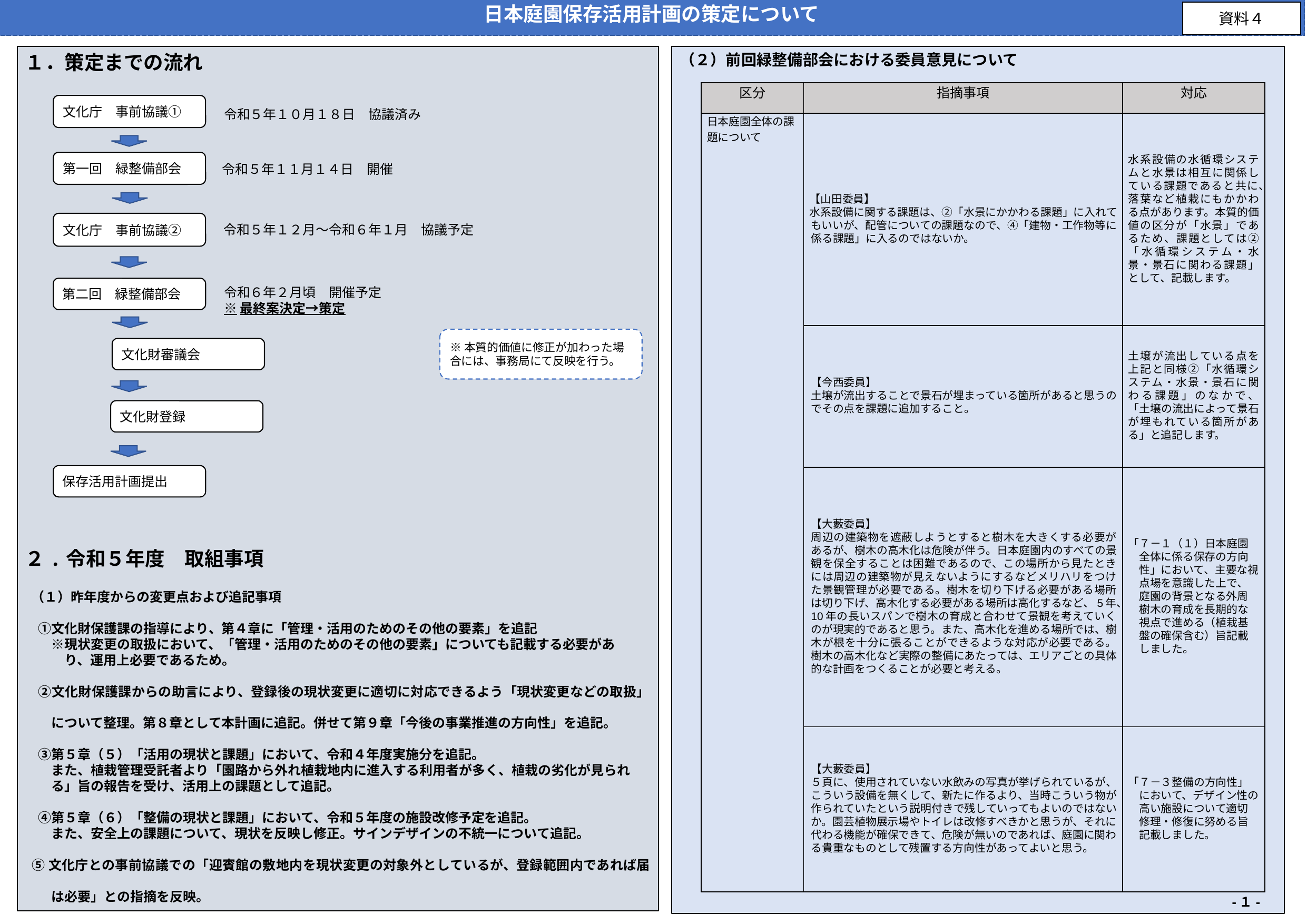

日本庭園保存活用計画の策定について
資料４

１．策定までの流れ

２.令和５年度　取組事項

 （１）昨年度からの変更点および追記事項

　①文化財保護課の指導により、第４章に「管理・活用のためのその他の要素」を追記
　　※現状変更の取扱において、「管理・活用のためのその他の要素」についても記載する必要があ
　　　り、運用上必要であるため。

　②文化財保護課からの助言により、登録後の現状変更に適切に対応できるよう「現状変更などの取扱」
　　について整理。第８章として本計画に追記。併せて第９章「今後の事業推進の方向性」を追記。

　③第５章（５）「活用の現状と課題」において、令和４年度実施分を追記。
　　また、植栽管理受託者より「園路から外れ植栽地内に進入する利用者が多く、植栽の劣化が見られ
　　る」旨の報告を受け、活用上の課題として追記。

　④第５章（６）「整備の現状と課題」において、令和５年度の施設改修予定を追記。
　　また、安全上の課題について、現状を反映し修正。サインデザインの不統一について追記。

  ⑤文化庁との事前協議での「迎賓館の敷地内を現状変更の対象外としているが、登録範囲内であれば届
　　は必要」との指摘を反映。

（２）前回緑整備部会における委員意見について

| 区分 | 指摘事項 | 対応 |
| --- | --- | --- |
| 日本庭園全体の課題について | 【山田委員】 水系設備に関する課題は、②「水景にかかわる課題」に入れてもいいが、配管についての課題なので、④「建物・工作物等に係る課題」に入るのではないか。 | 水系設備の水循環システムと水景は相互に関係している課題であると共に、落葉など植栽にもかかわる点があります。本質的価値の区分が「水景」であるため、課題としては②「水循環システム・水景・景石に関わる課題」として、記載します。 |
|  | 【今西委員】 土壌が流出することで景石が埋まっている箇所があると思うのでその点を課題に追加すること。 | 土壌が流出している点を上記と同様②「水循環システム・水景・景石に関わる課題」のなかで、「土壌の流出によって景石が埋もれている箇所がある」と追記します。 |
|  | 【大藪委員】 周辺の建築物を遮蔽しようとすると樹木を大きくする必要があるが、樹木の高木化は危険が伴う。日本庭園内のすべての景観を保全することは困難であるので、この場所から見たときには周辺の建築物が見えないようにするなどメリハリをつけた景観管理が必要である。樹木を切り下げる必要がある場所は切り下げ、高木化する必要がある場所は高化するなど、5年、10年の長いスパンで樹木の育成と合わせて景観を考えていくのが現実的であると思う。また、高木化を進める場所では、樹木が根を十分に張ることができるような対応が必要である。樹木の高木化など実際の整備にあたっては、エリアごとの具体的な計画をつくることが必要と考える。 | 「７－１（１）日本庭園全体に係る保存の方向性」において、主要な視点場を意識した上で、庭園の背景となる外周樹木の育成を長期的な視点で進める（植栽基盤の確保含む）旨記載しました。 |
|  | 【大藪委員】 ５頁に、使用されていない水飲みの写真が挙げられているが、こういう設備を無くして、新たに作るより、当時こういう物が作られていたという説明付きで残していってもよいのではないか。園芸植物展示場やトイレは改修すべきかと思うが、それに代わる機能が確保できて、危険が無いのであれば、庭園に関わる貴重なものとして残置する方向性があってよいと思う。 | 「７－３整備の方向性」において、デザイン性の高い施設について適切修理・修復に努める旨記載しました。 |
文化庁　事前協議①
令和５年１０月１８日　協議済み

第一回　緑整備部会
令和５年１１月１４日　開催

文化庁　事前協議②
令和５年１２月～令和６年１月　協議予定

第二回　緑整備部会
令和６年２月頃　開催予定
※最終案決定→策定

※本質的価値に修正が加わった場合には、事務局にて反映を行う。
文化財審議会

文化財登録

保存活用計画提出
-１-